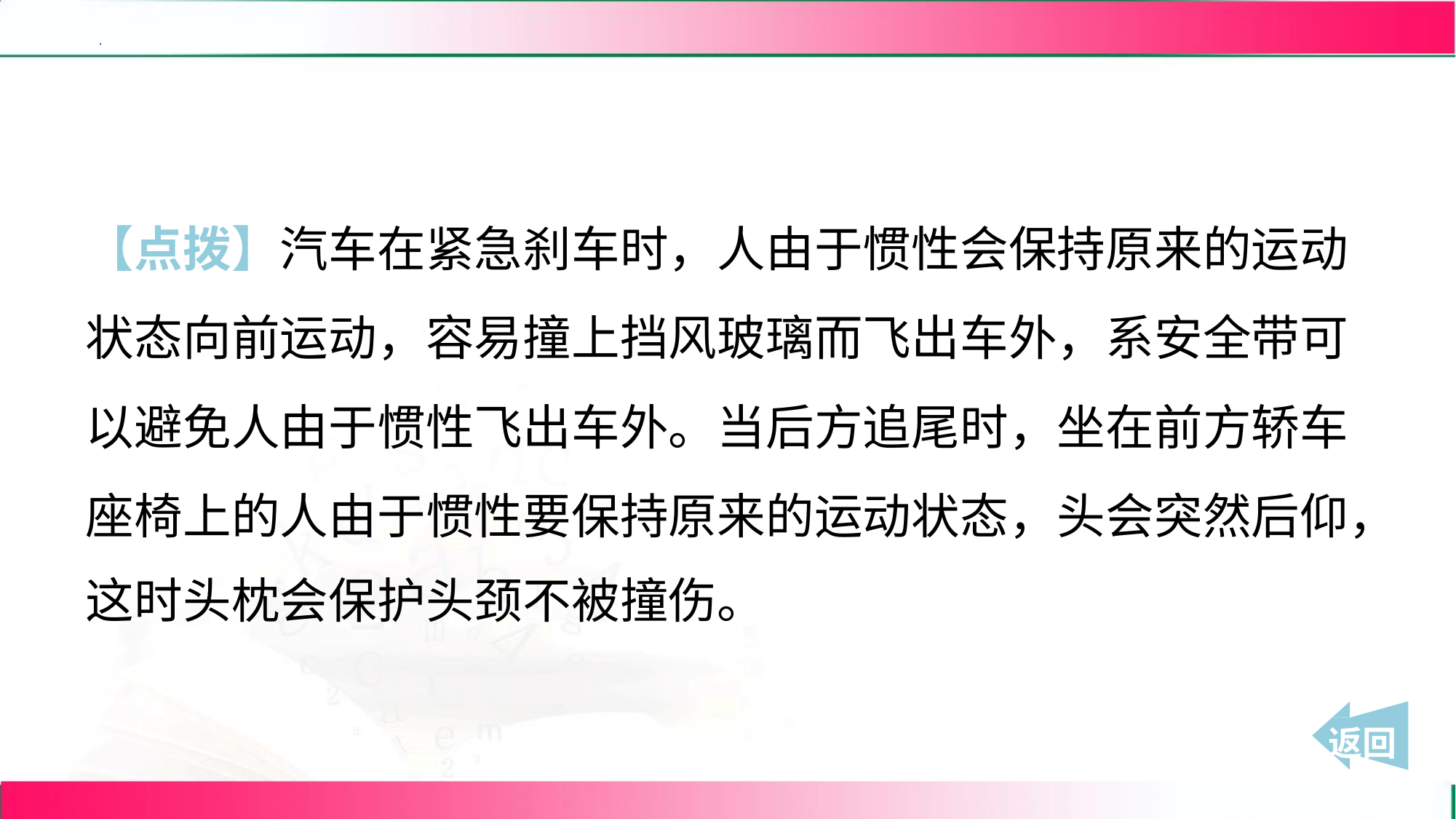

【点拨】汽车在紧急刹车时，人由于惯性会保持原来的运动
状态向前运动，容易撞上挡风玻璃而飞出车外，系安全带可
以避免人由于惯性飞出车外。当后方追尾时，坐在前方轿车
座椅上的人由于惯性要保持原来的运动状态，头会突然后仰，
这时头枕会保护头颈不被撞伤。
 返回